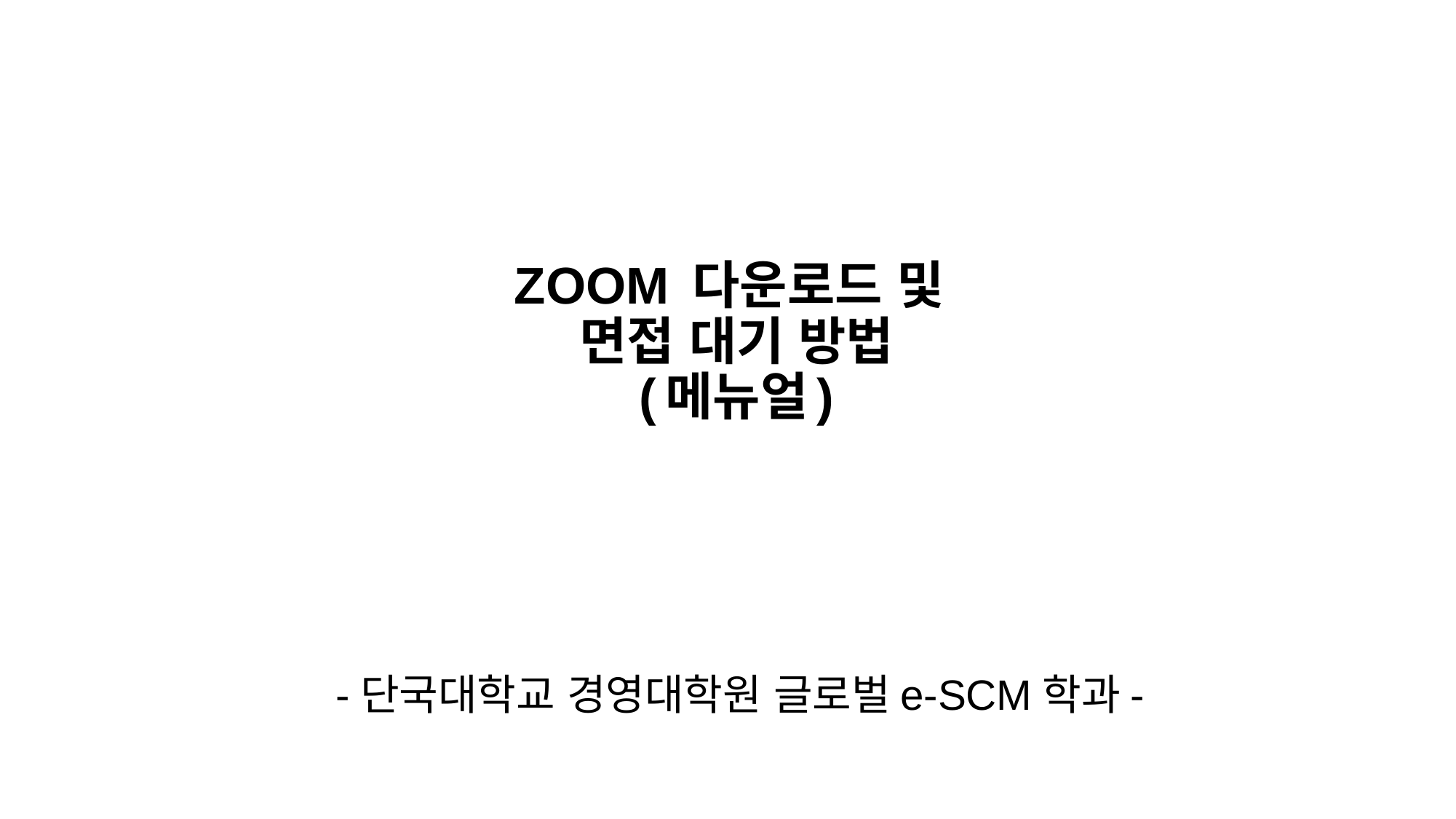

# ZOOM 다운로드 및 면접 대기 방법 (메뉴얼)
-단국대학교 경영대학원 글로벌e-SCM학과-